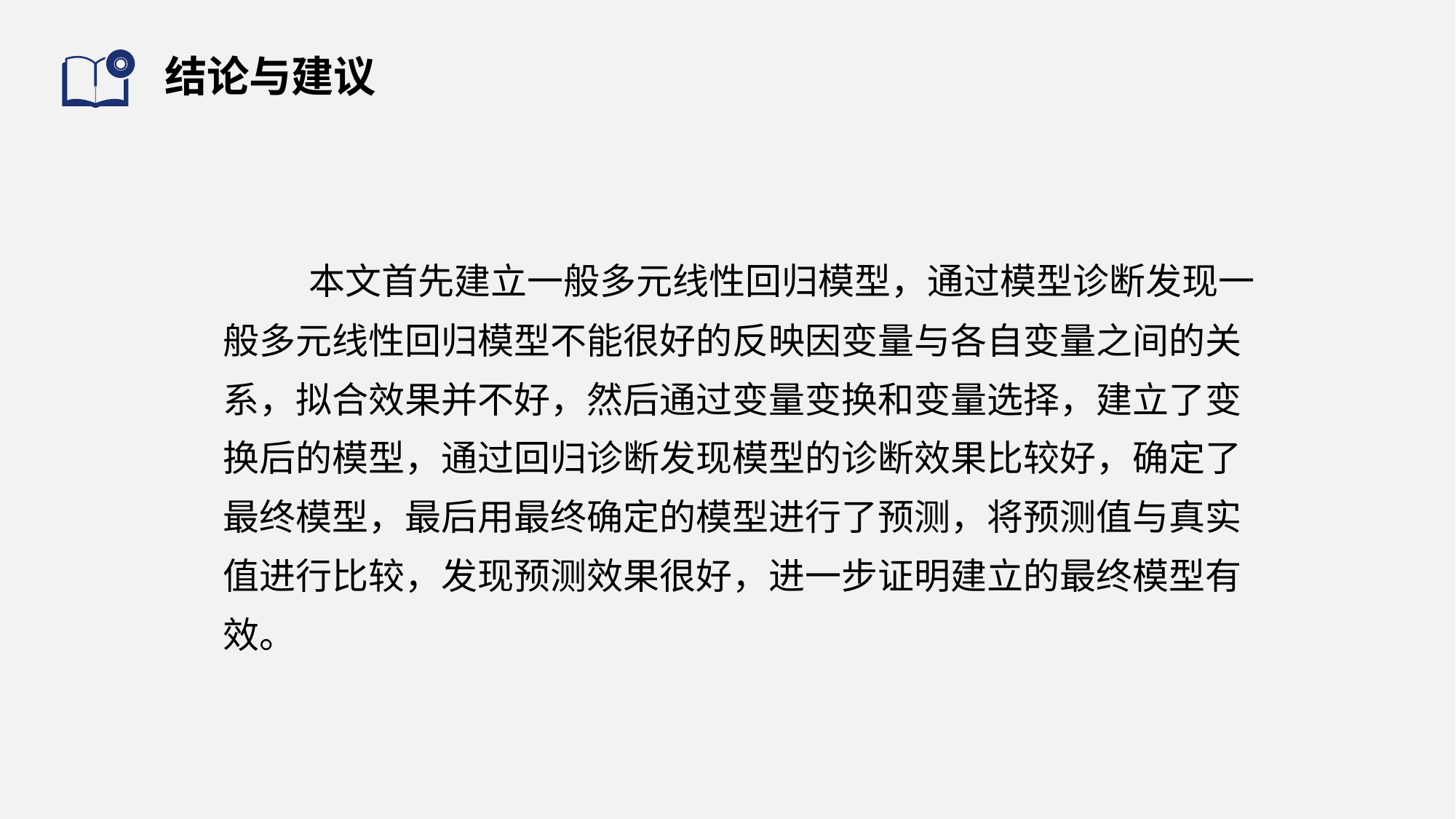

# 结论与建议
本文首先建立一般多元线性回归模型，通过模型诊断发现一般多元线性回归模型不能很好的反映因变量与各自变量之间的关系，拟合效果并不好，然后通过变量变换和变量选择，建立了变换后的模型，通过回归诊断发现模型的诊断效果比较好，确定了最终模型，最后用最终确定的模型进行了预测，将预测值与真实值进行比较，发现预测效果很好，进一步证明建立的最终模型有效。